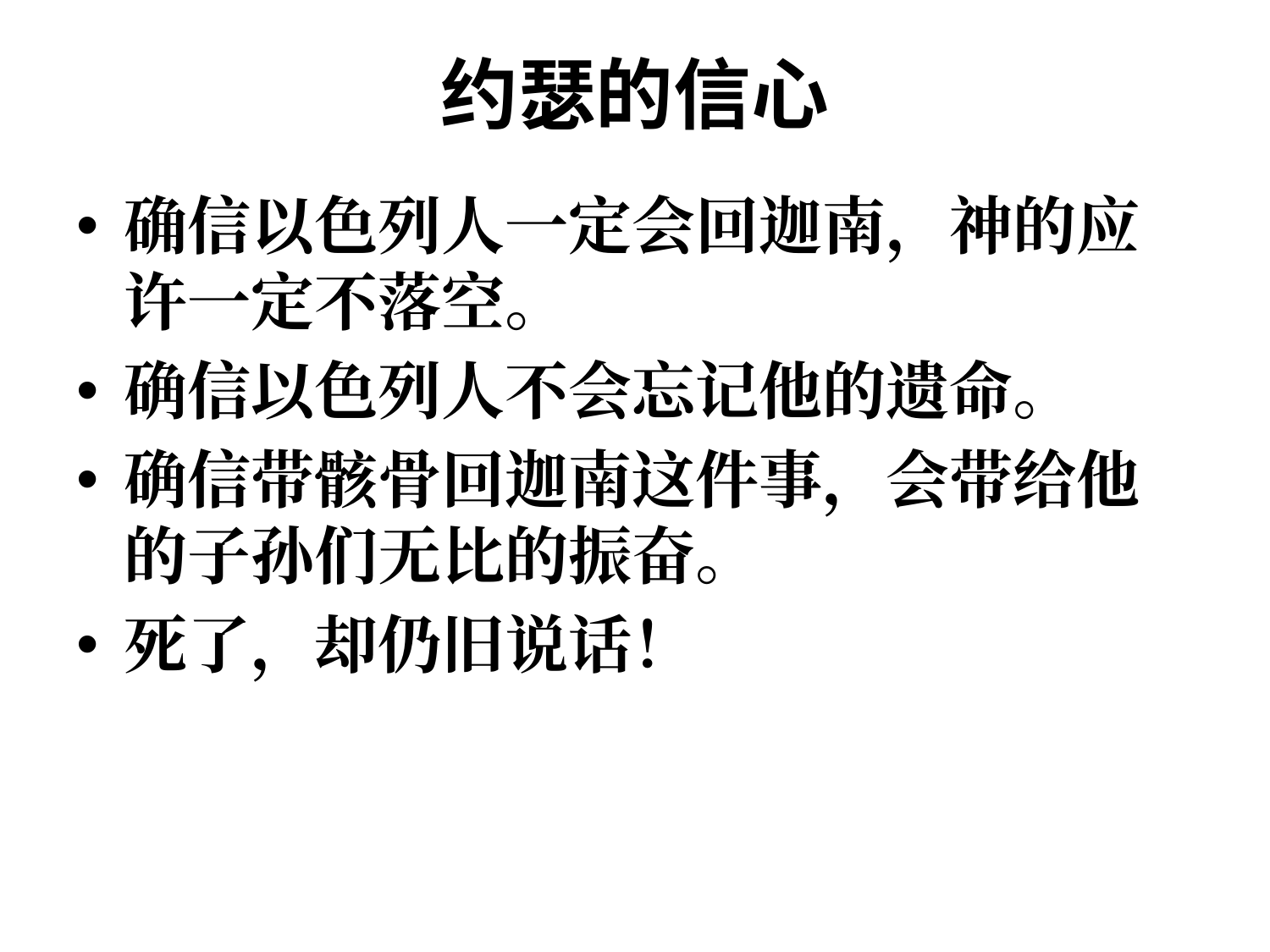

# 约瑟的信心
确信以色列人一定会回迦南，神的应许一定不落空。
确信以色列人不会忘记他的遗命。
确信带骸骨回迦南这件事，会带给他的子孙们无比的振奋。
死了，却仍旧说话！